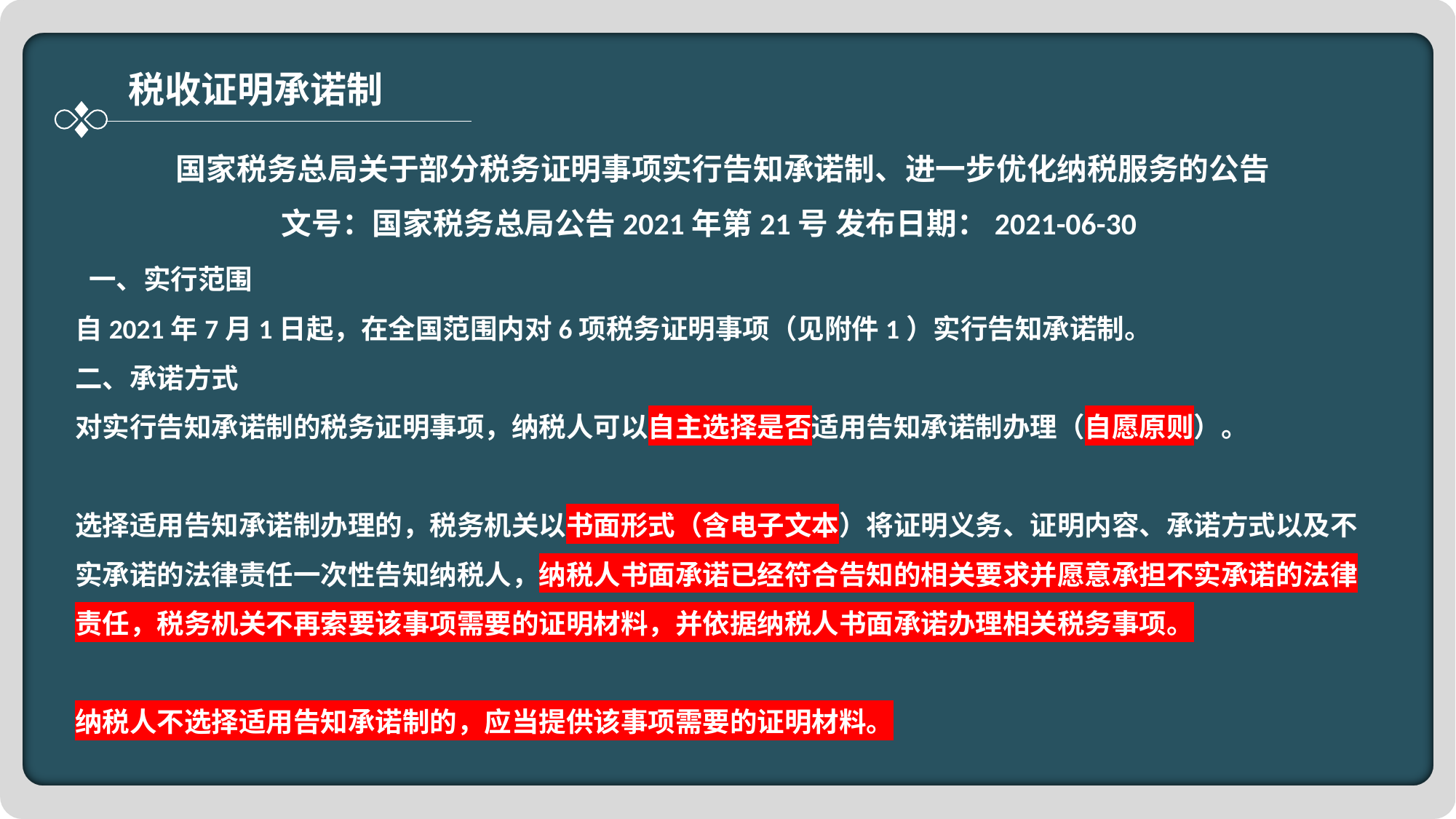

税收证明承诺制

国家税务总局关于部分税务证明事项实行告知承诺制、进一步优化纳税服务的公告
 文号：国家税务总局公告2021年第21号 发布日期：2021-06-30
 一、实行范围
自2021年7月1日起，在全国范围内对6项税务证明事项（见附件1）实行告知承诺制。
二、承诺方式
对实行告知承诺制的税务证明事项，纳税人可以自主选择是否适用告知承诺制办理（自愿原则）。

选择适用告知承诺制办理的，税务机关以书面形式（含电子文本）将证明义务、证明内容、承诺方式以及不实承诺的法律责任一次性告知纳税人，纳税人书面承诺已经符合告知的相关要求并愿意承担不实承诺的法律责任，税务机关不再索要该事项需要的证明材料，并依据纳税人书面承诺办理相关税务事项。

纳税人不选择适用告知承诺制的，应当提供该事项需要的证明材料。